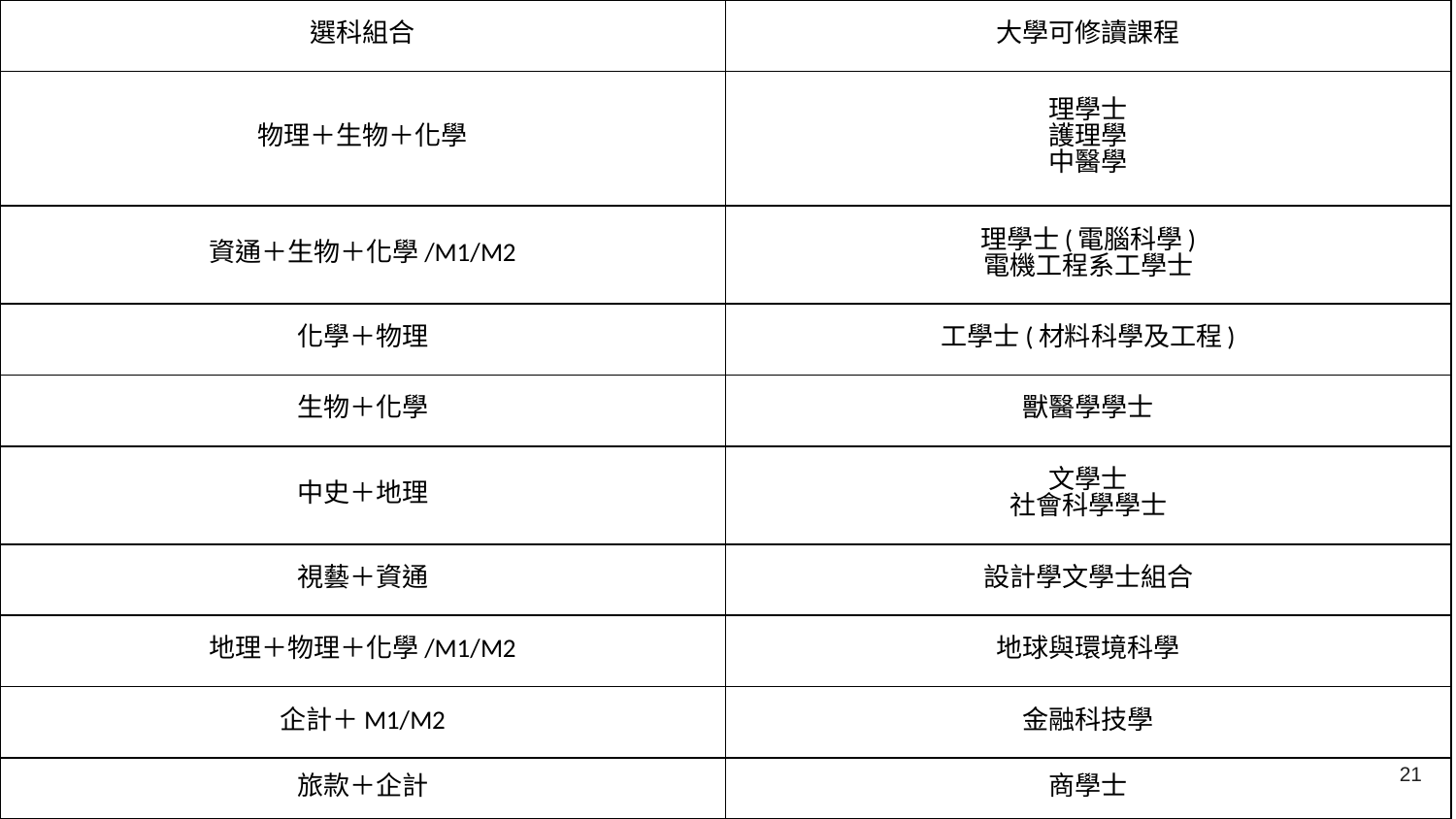

| 選科組合 | 大學可修讀課程 |
| --- | --- |
| 物理＋生物＋化學 | 理學士 護理學 中醫學 |
| 資通＋生物＋化學/M1/M2 | 理學士(電腦科學) 電機工程系工學士 |
| 化學＋物理 | 工學士(材料科學及工程) |
| 生物＋化學 | 獸醫學學士 |
| 中史＋地理 | 文學士 社會科學學士 |
| 視藝＋資通 | 設計學文學士組合 |
| 地理＋物理＋化學/M1/M2 | 地球與環境科學 |
| 企計＋M1/M2 | 金融科技學 |
| 旅款＋企計 | 商學士 |
21